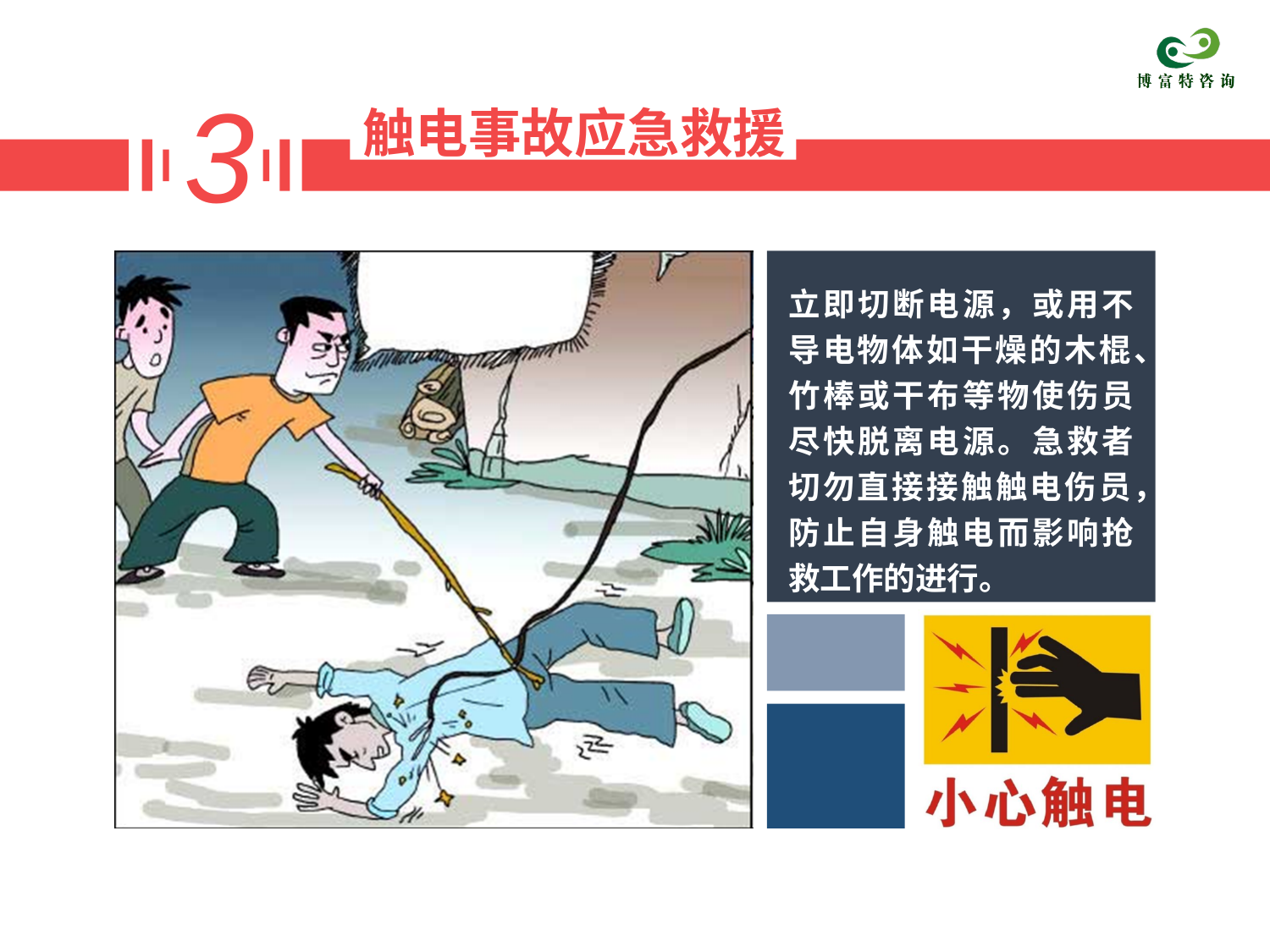

3

触电事故应急救援

立即切断电源，或用不导电物体如干燥的木棍、竹棒或干布等物使伤员尽快脱离电源。急救者切勿直接接触触电伤员，防止自身触电而影响抢救工作的进行。